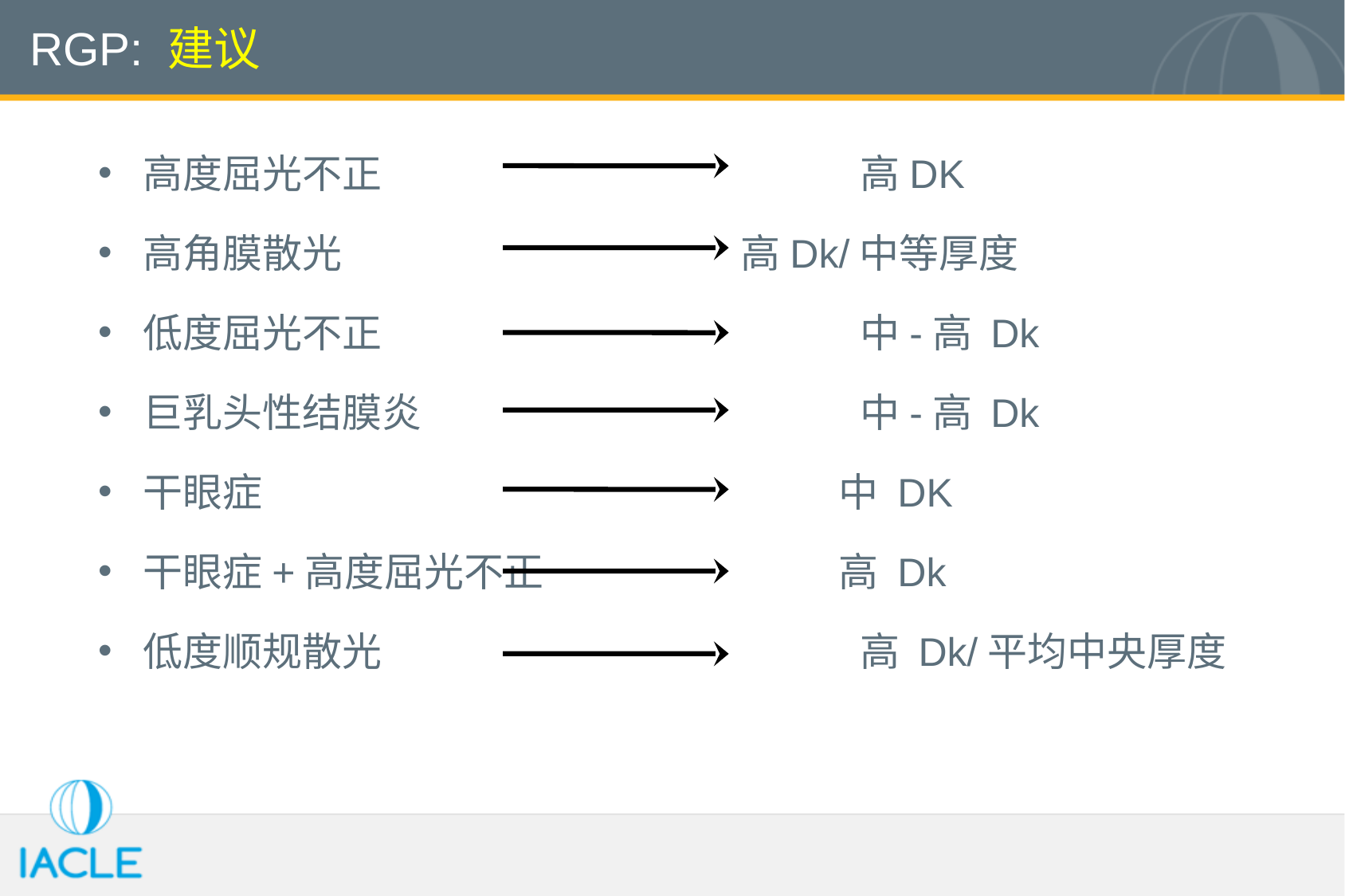

# RGP: 建议
高度屈光不正				高DK
高角膜散光				高Dk/中等厚度
低度屈光不正				中-高 Dk
巨乳头性结膜炎				中-高 Dk
干眼症				           中 DK
干眼症+高度屈光不正		           高 Dk
低度顺规散光				高 Dk/平均中央厚度